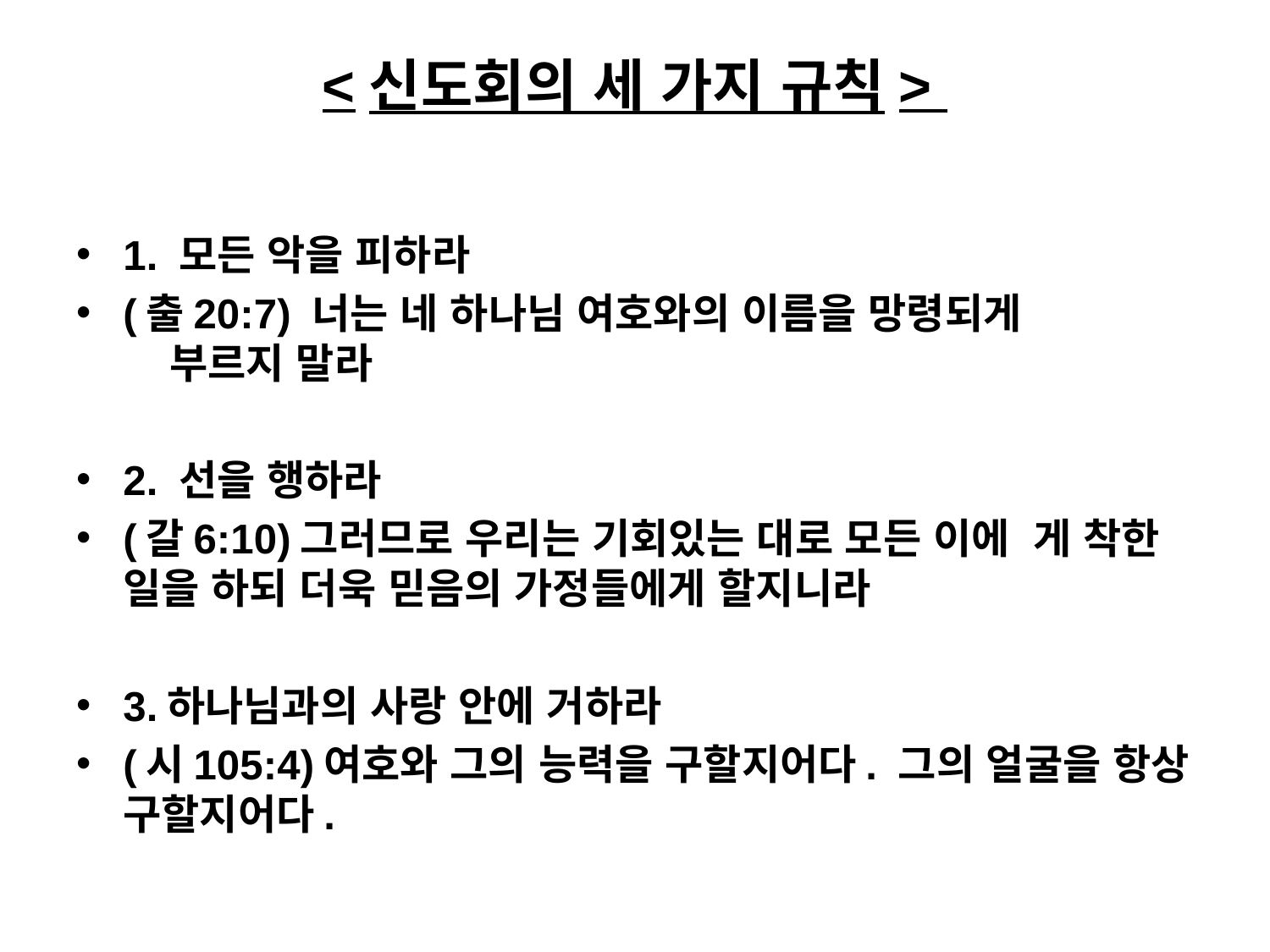

# <신도회의 세 가지 규칙>
1. 모든 악을 피하라
(출20:7) 너는 네 하나님 여호와의 이름을 망령되게                   부르지 말라

2. 선을 행하라
(갈6:10)그러므로 우리는 기회있는 대로 모든 이에  게 착한 일을 하되 더욱 믿음의 가정들에게 할지니라

3.하나님과의 사랑 안에 거하라
(시105:4)여호와 그의 능력을 구할지어다. 그의 얼굴을 항상 구할지어다.